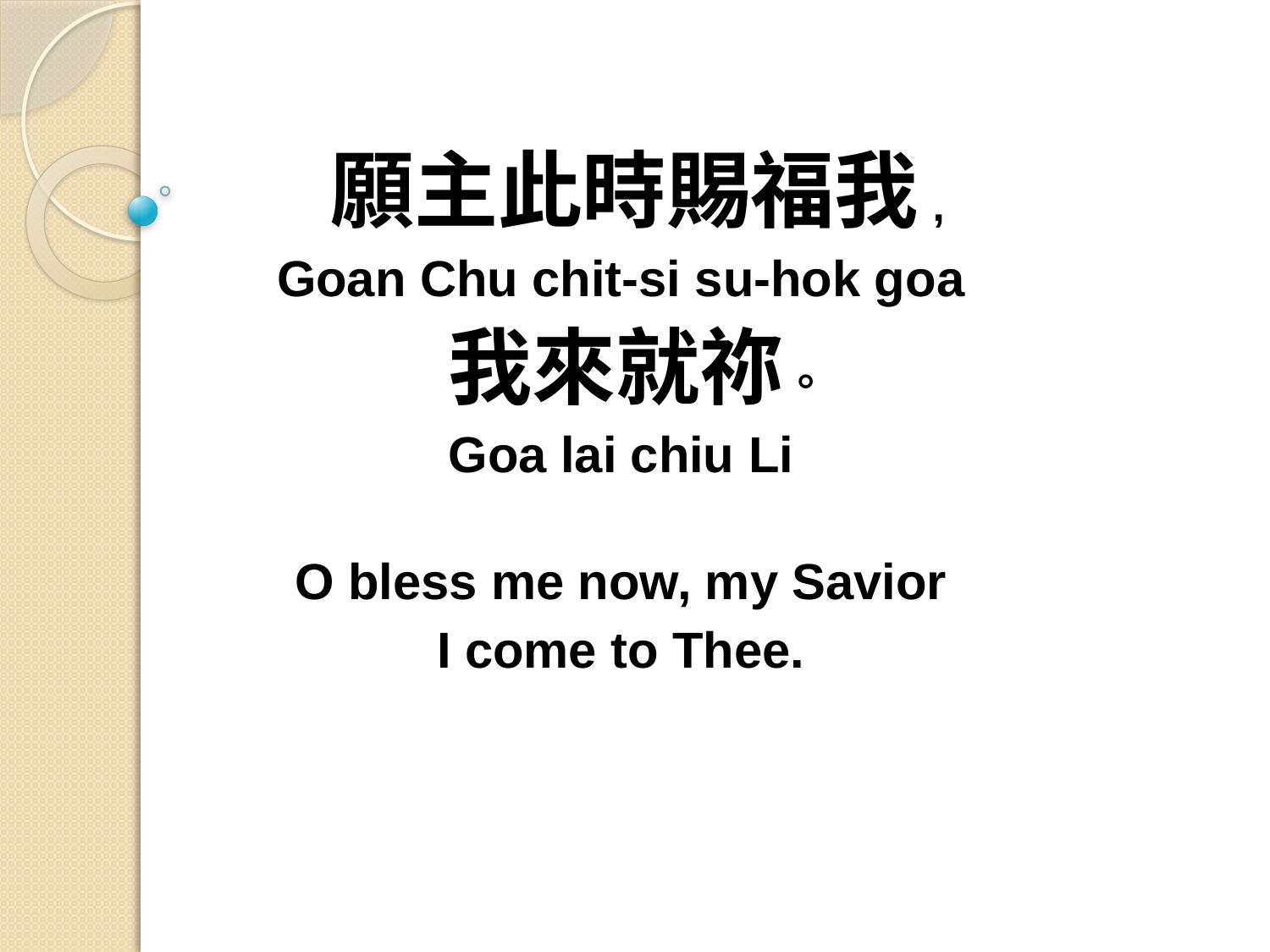

願主此時賜福我,
Goan Chu chit-si su-hok goa
 我來就祢。
Goa lai chiu Li

O bless me now, my Savior
I come to Thee.